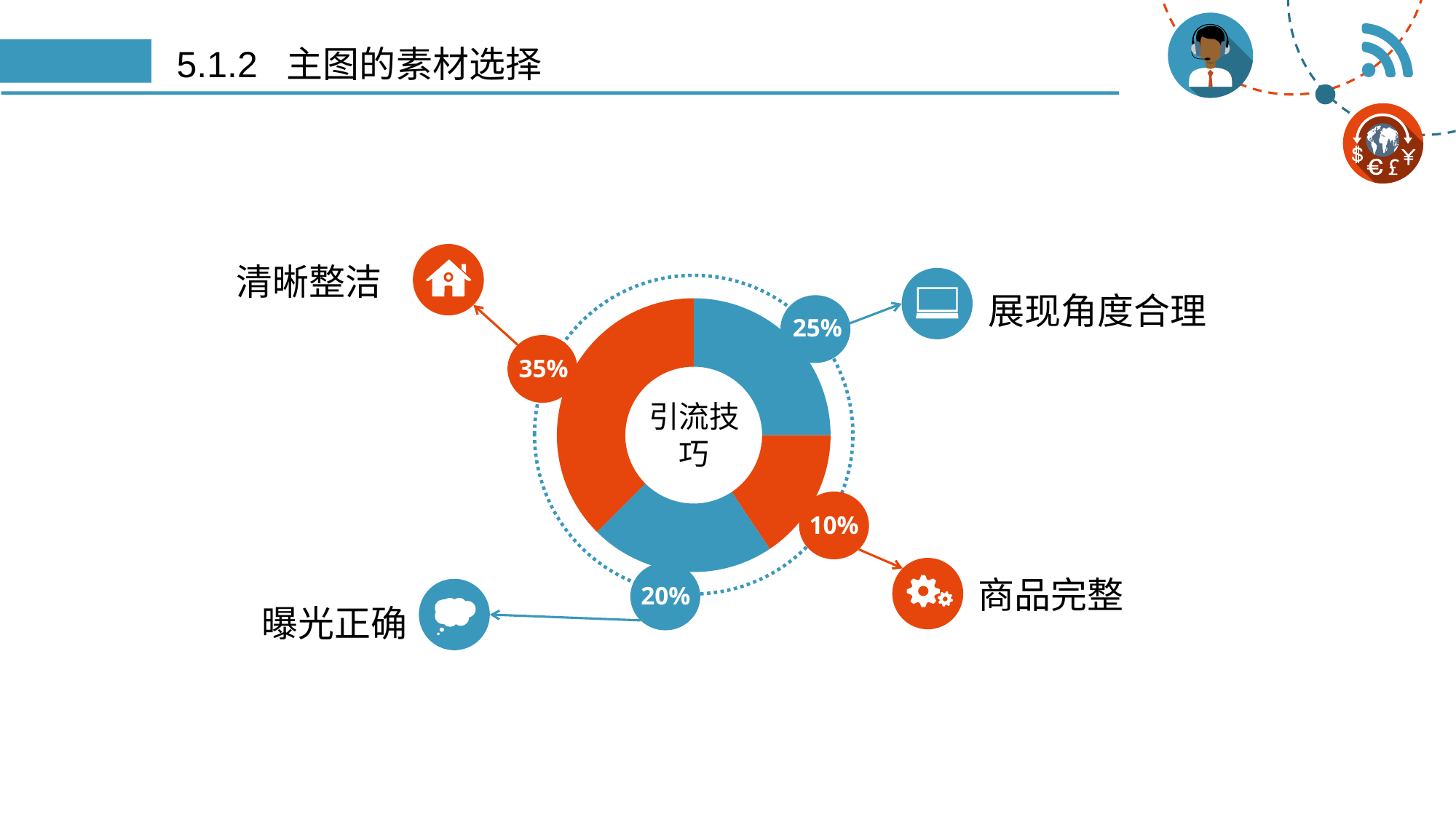

# 5.1.2  主图的素材选择

35%
清晰整洁

25%

### Chart

| Category | Sales |
|---|---|
| 1st Qtr | 8.0 |
| 2nd Qtr | 5.0 |
| 3rd Qtr | 7.0 |
| 4th Qtr | 12.0 |
引流技巧
展现角度合理

10%

20%

商品完整
曝光正确